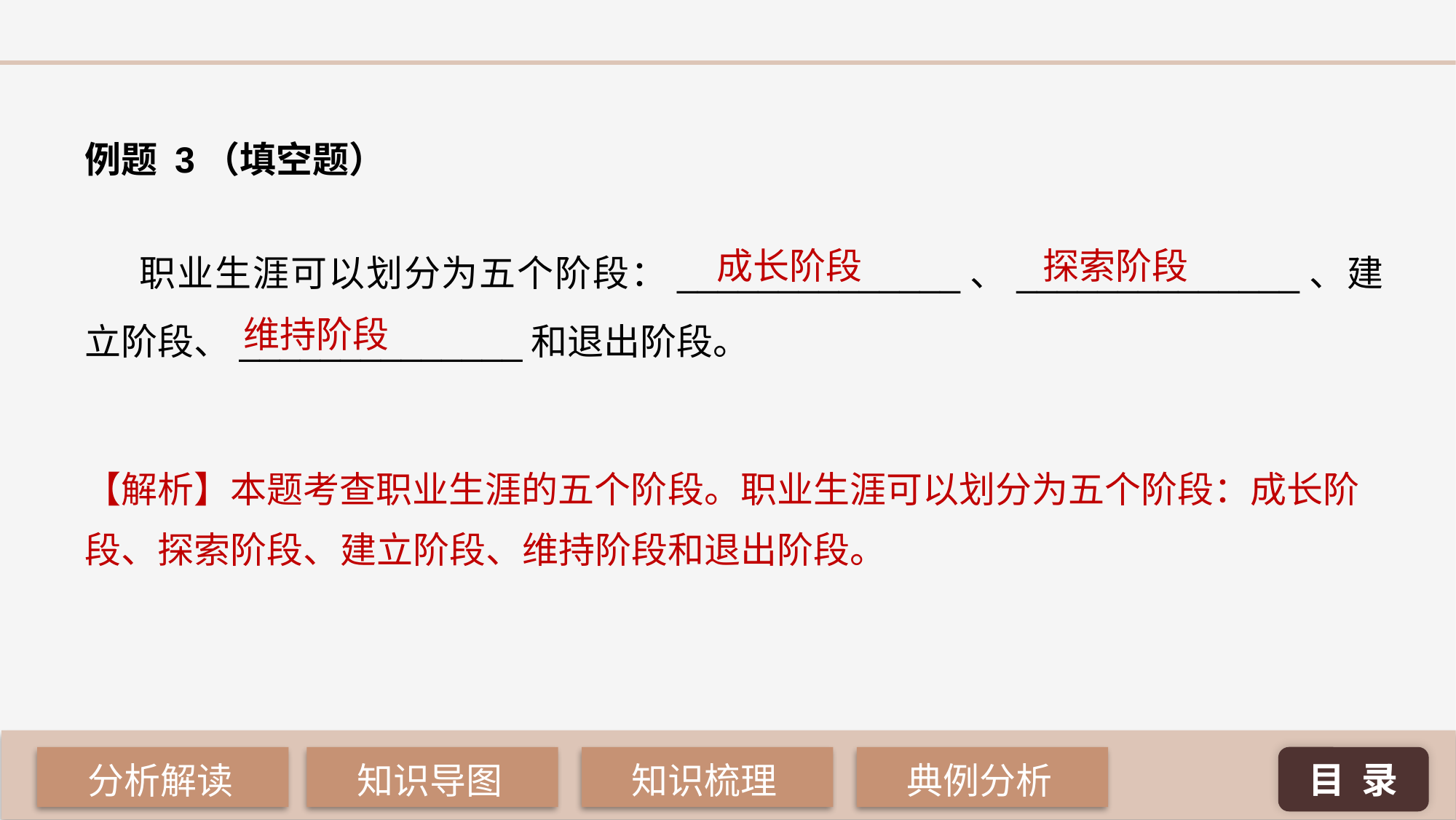

例题 3（填空题）
职业生涯可以划分为五个阶段：______________、______________、建立阶段、______________和退出阶段。
成长阶段
探索阶段
维持阶段
【解析】本题考查职业生涯的五个阶段。职业生涯可以划分为五个阶段：成长阶段、探索阶段、建立阶段、维持阶段和退出阶段。